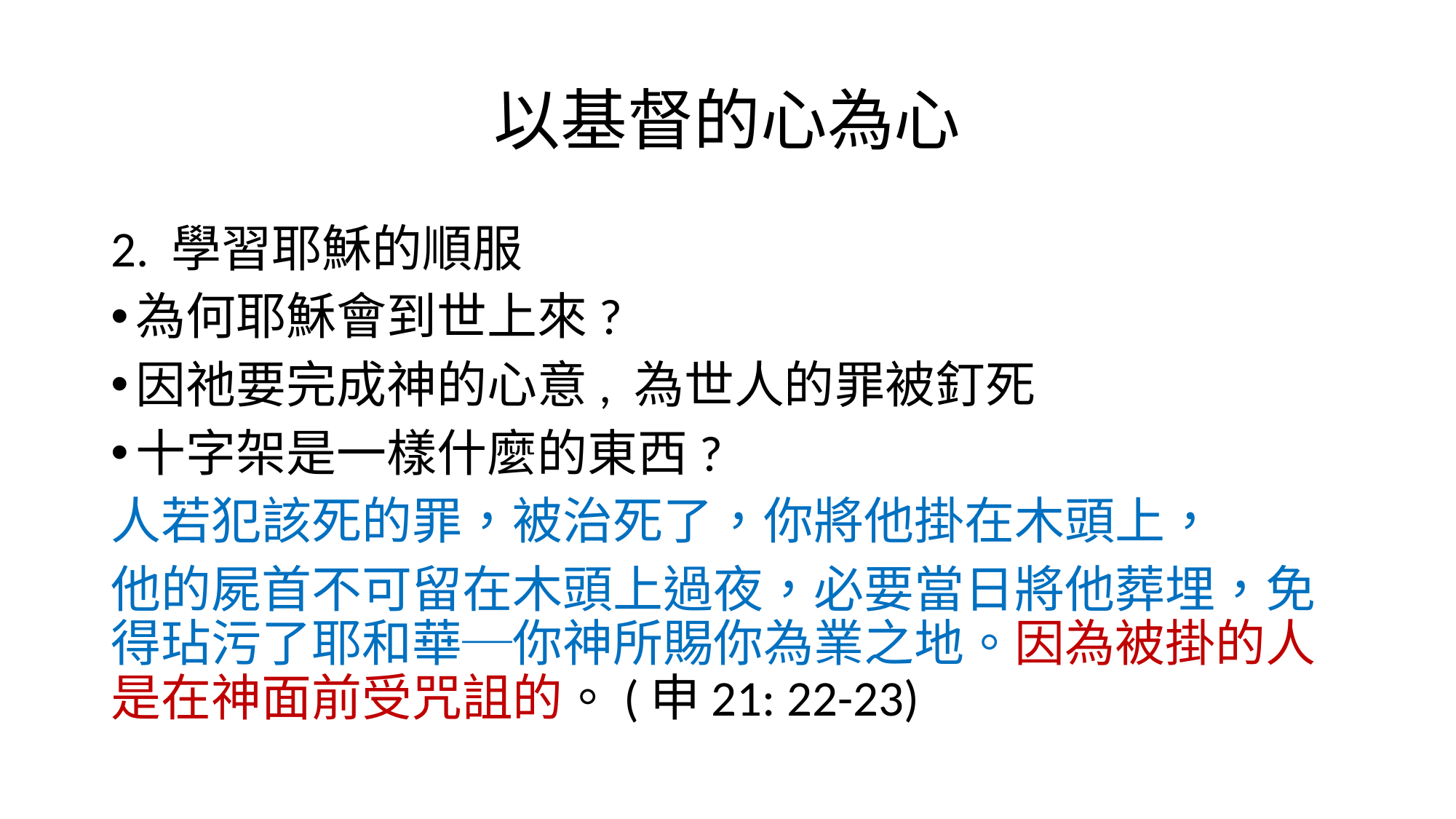

# 以基督的心為心
2. 學習耶穌的順服
為何耶穌會到世上來?
因祂要完成神的心意, 為世人的罪被釘死
十字架是一樣什麼的東西?
人若犯該死的罪，被治死了，你將他掛在木頭上，
他的屍首不可留在木頭上過夜，必要當日將他葬埋，免得玷污了耶和華─你神所賜你為業之地。因為被掛的人是在神面前受咒詛的。(申21: 22-23)